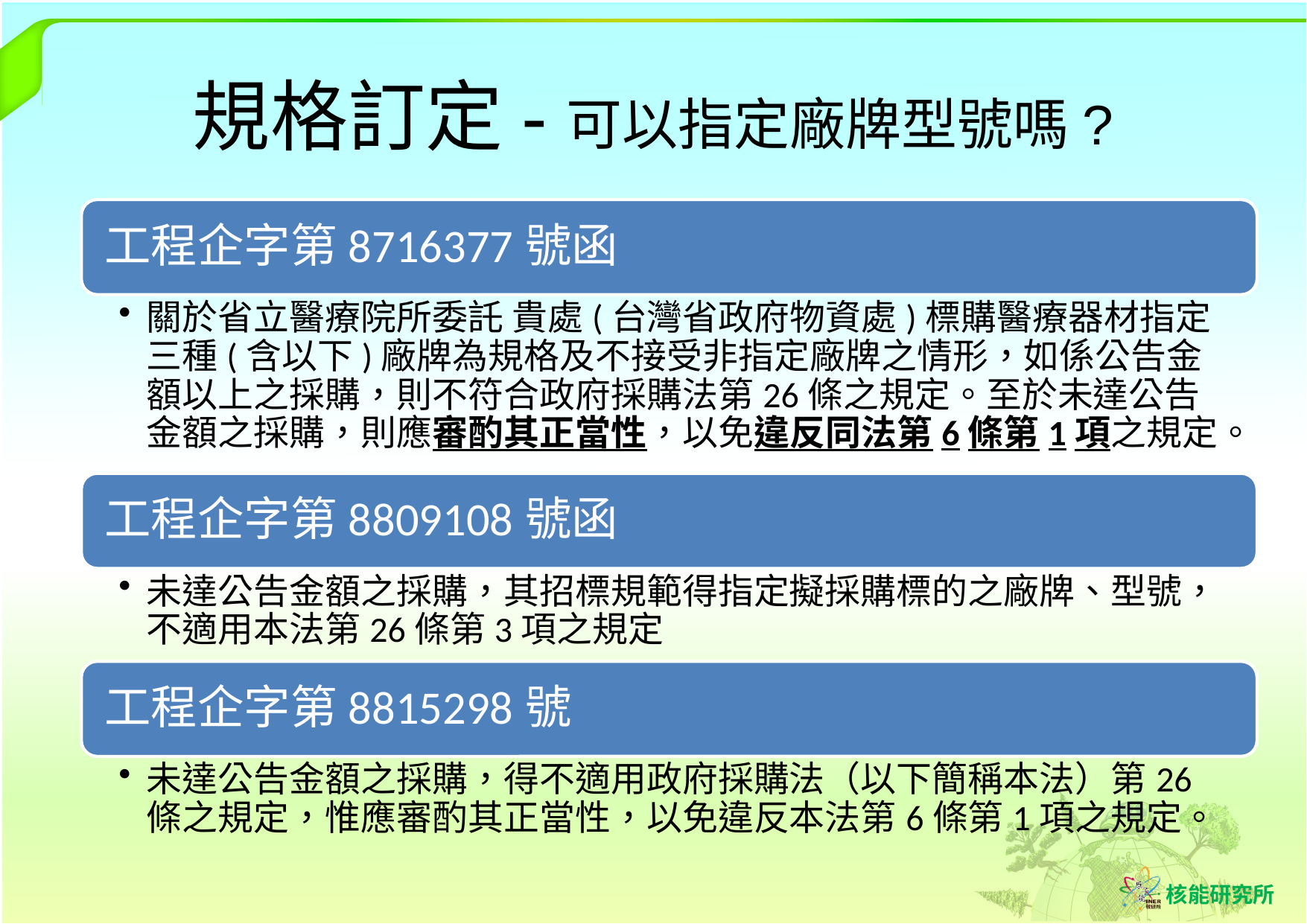

# 規格訂定-可以指定廠牌型號嗎?
工程企字第8716377號函
關於省立醫療院所委託 貴處(台灣省政府物資處)標購醫療器材指定三種(含以下)廠牌為規格及不接受非指定廠牌之情形，如係公告金額以上之採購，則不符合政府採購法第26條之規定。至於未達公告金額之採購，則應審酌其正當性，以免違反同法第6條第1項之規定。
工程企字第8809108號函
未達公告金額之採購，其招標規範得指定擬採購標的之廠牌、型號，不適用本法第26條第3項之規定
工程企字第8815298號
未達公告金額之採購，得不適用政府採購法（以下簡稱本法）第26條之規定，惟應審酌其正當性，以免違反本法第6條第1項之規定。